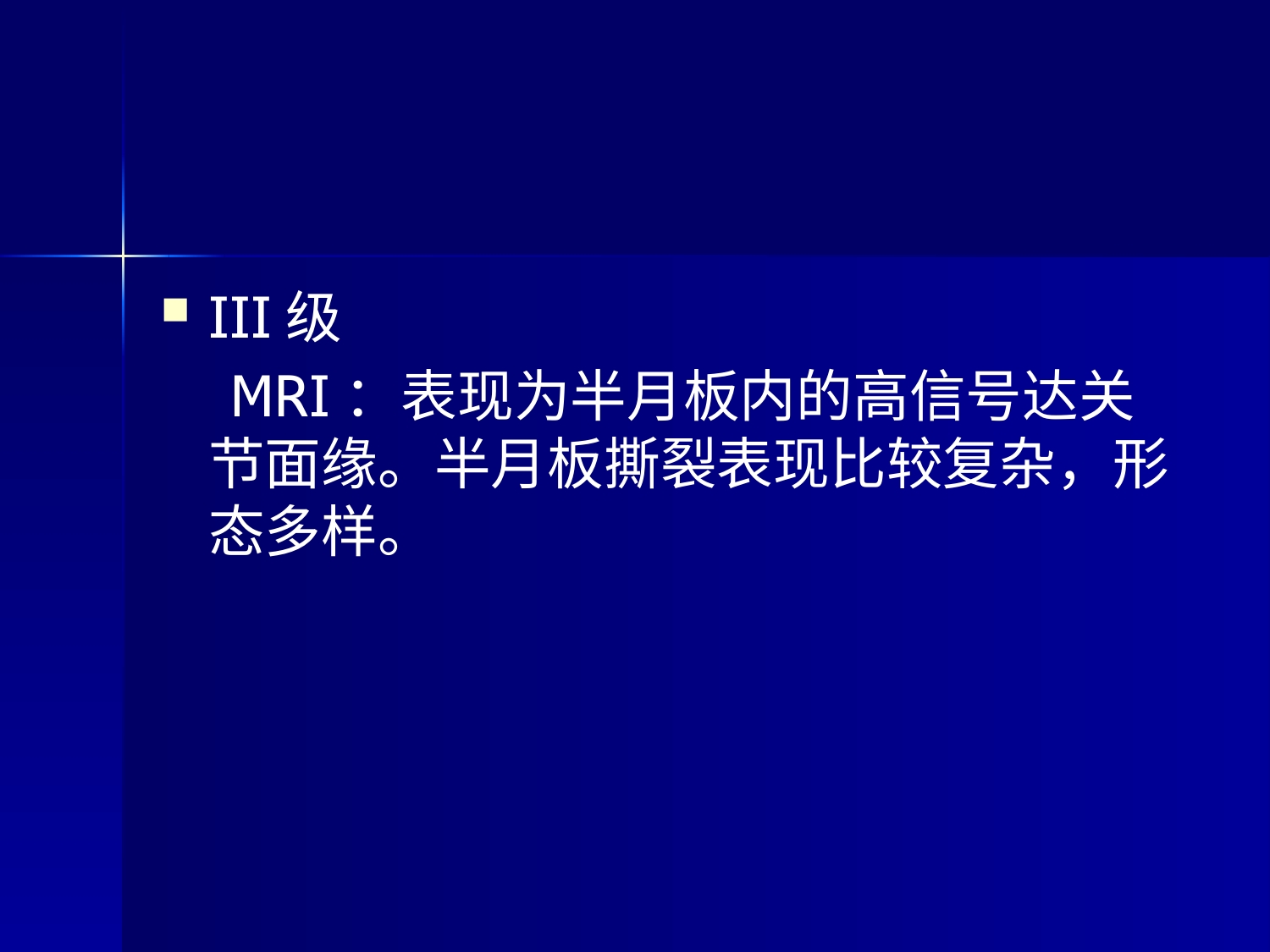

III级
    MRI：表现为半月板内的高信号达关节面缘。半月板撕裂表现比较复杂，形态多样。